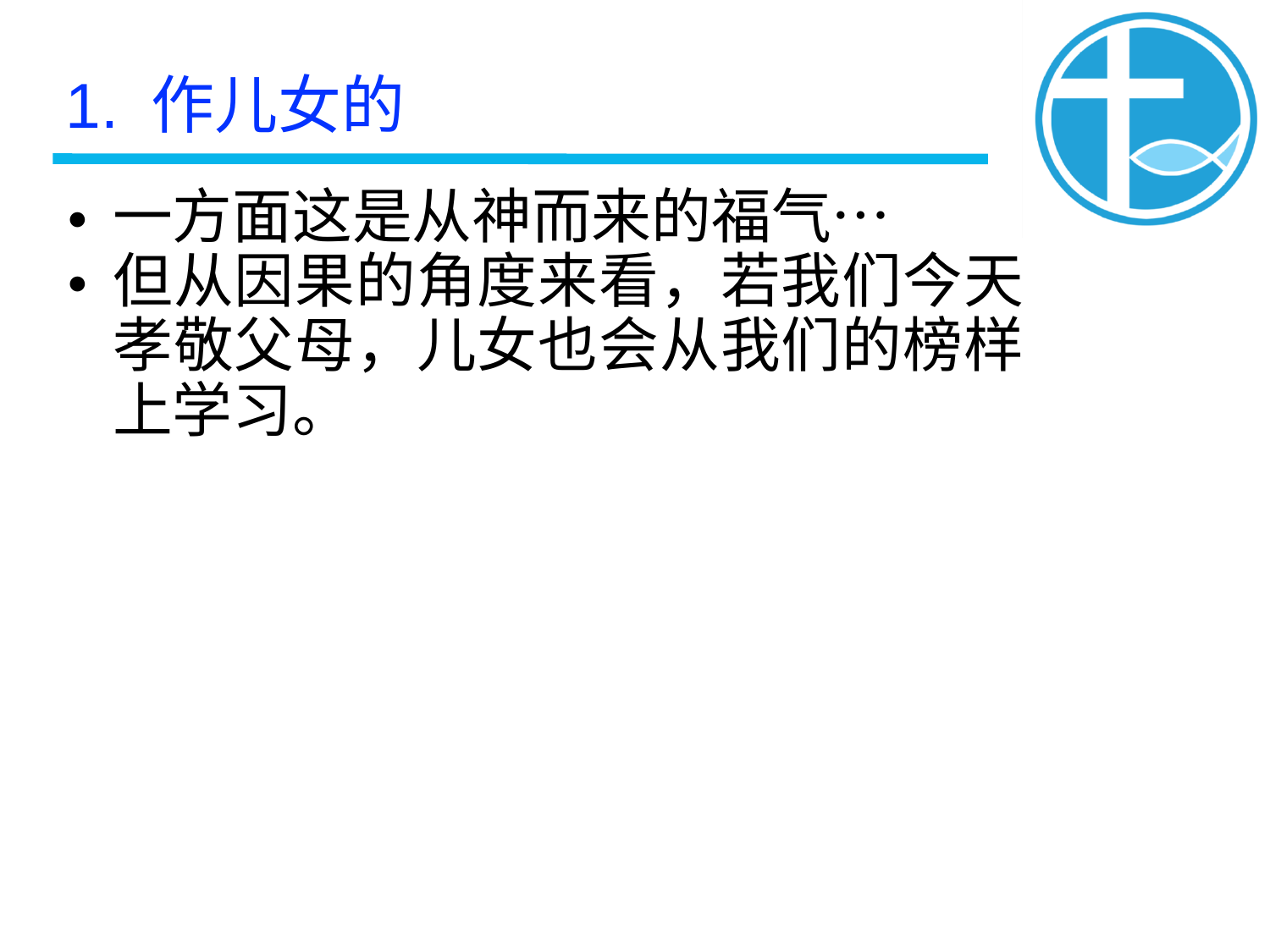

1. 作儿女的
一方面这是从神而来的福气…
但从因果的角度来看，若我们今天孝敬父母，儿女也会从我们的榜样上学习。